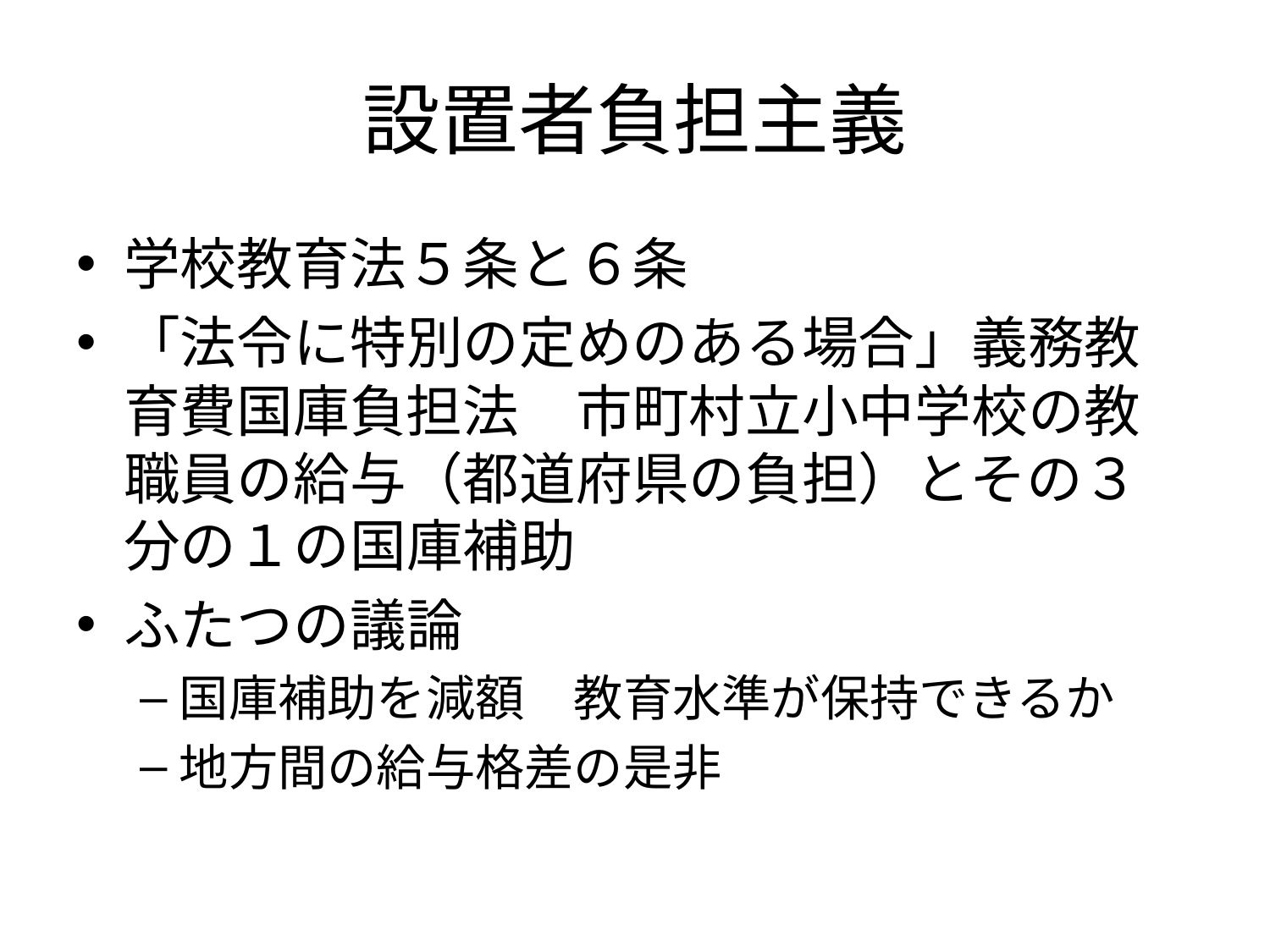

# 設置者負担主義
学校教育法５条と６条
「法令に特別の定めのある場合」義務教育費国庫負担法　市町村立小中学校の教職員の給与（都道府県の負担）とその３分の１の国庫補助
ふたつの議論
国庫補助を減額　教育水準が保持できるか
地方間の給与格差の是非